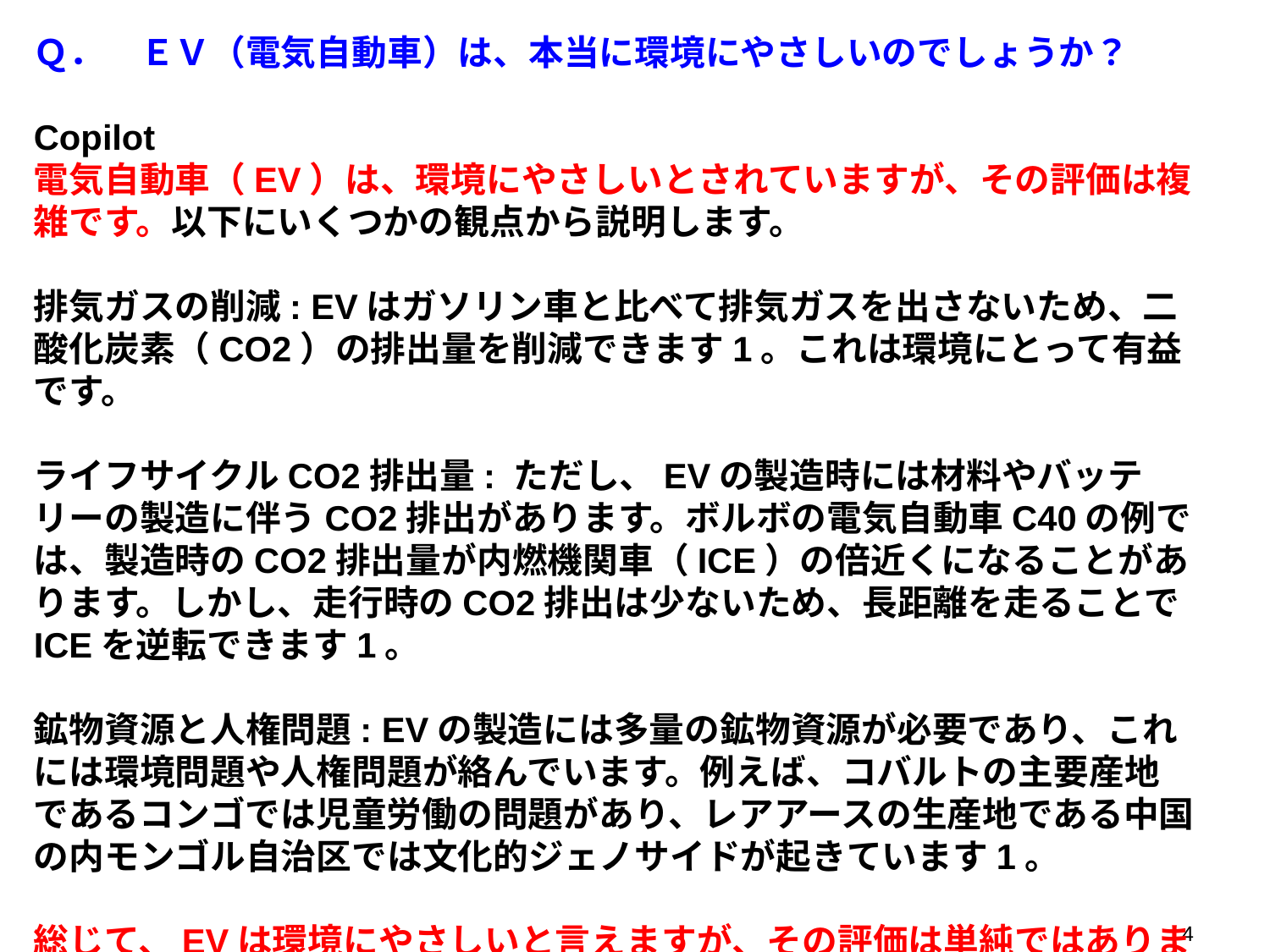

Ｑ．　ＥＶ（電気自動車）は、本当に環境にやさしいのでしょうか？

Copilot
電気自動車（EV）は、環境にやさしいとされていますが、その評価は複雑です。以下にいくつかの観点から説明します。

排気ガスの削減: EVはガソリン車と比べて排気ガスを出さないため、二酸化炭素（CO2）の排出量を削減できます1。これは環境にとって有益です。

ライフサイクルCO2排出量: ただし、EVの製造時には材料やバッテリーの製造に伴うCO2排出があります。ボルボの電気自動車C40の例では、製造時のCO2排出量が内燃機関車（ICE）の倍近くになることがあります。しかし、走行時のCO2排出は少ないため、長距離を走ることでICEを逆転できます1。

鉱物資源と人権問題: EVの製造には多量の鉱物資源が必要であり、これには環境問題や人権問題が絡んでいます。例えば、コバルトの主要産地であるコンゴでは児童労働の問題があり、レアアースの生産地である中国の内モンゴル自治区では文化的ジェノサイドが起きています1。

総じて、EVは環境にやさしいと言えますが、その評価は単純ではありません。今後は鉱物資源の供給体制やCO2削減対策を進めることが重要です。23
4